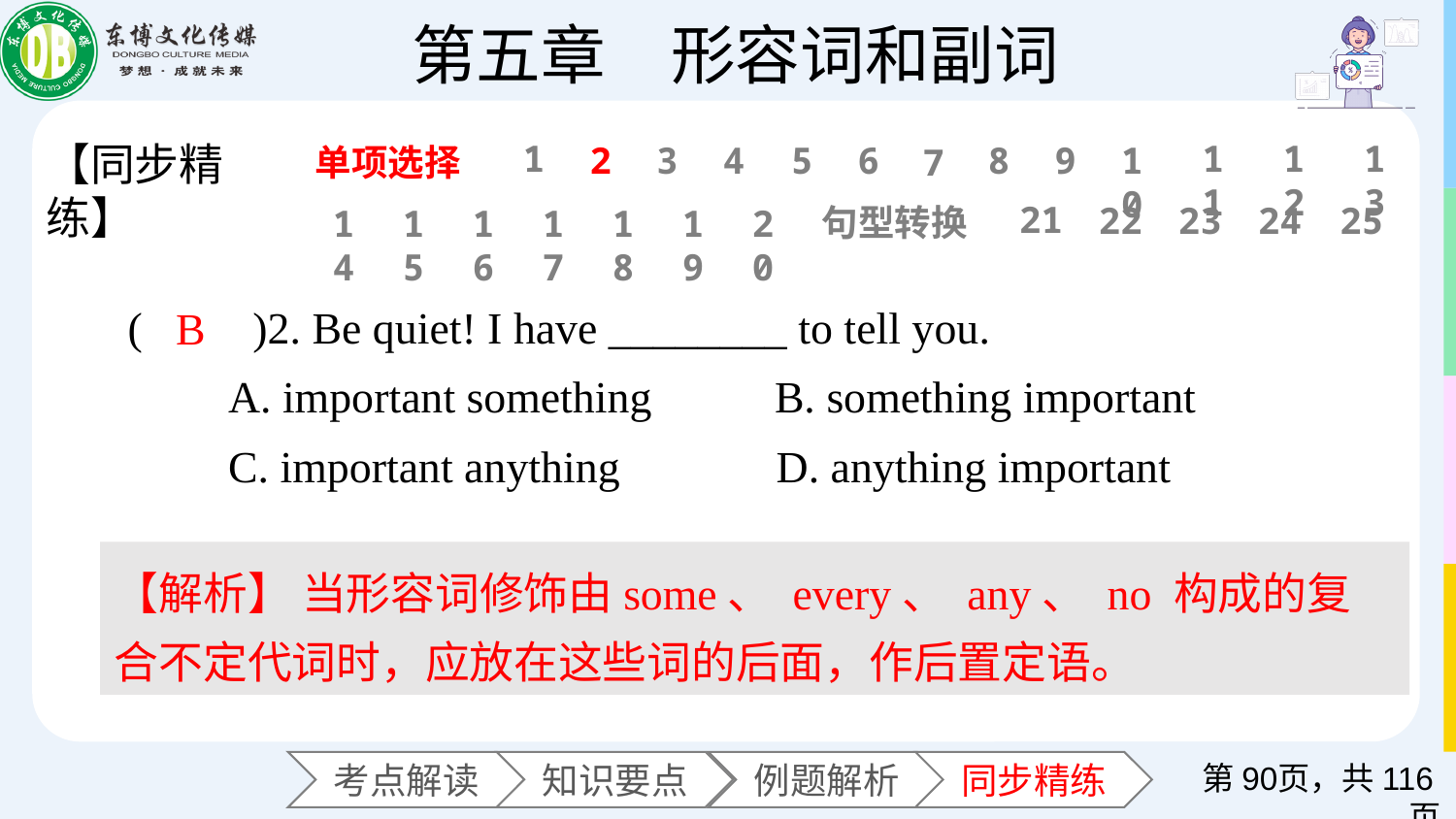

11
12
13
1
【同步精练】
6
2
3
4
5
8
9
10
7
单项选择
21
22
23
24
25
句型转换
14
15
16
17
18
19
20
(　　)2. Be quiet! I have ________ to tell you.
         A. important something           B. something important
         C. important anything              D. anything important
B
【解析】 当形容词修饰由some、 every、 any、 no 构成的复合不定代词时，应放在这些词的后面，作后置定语。
第90页，共116页